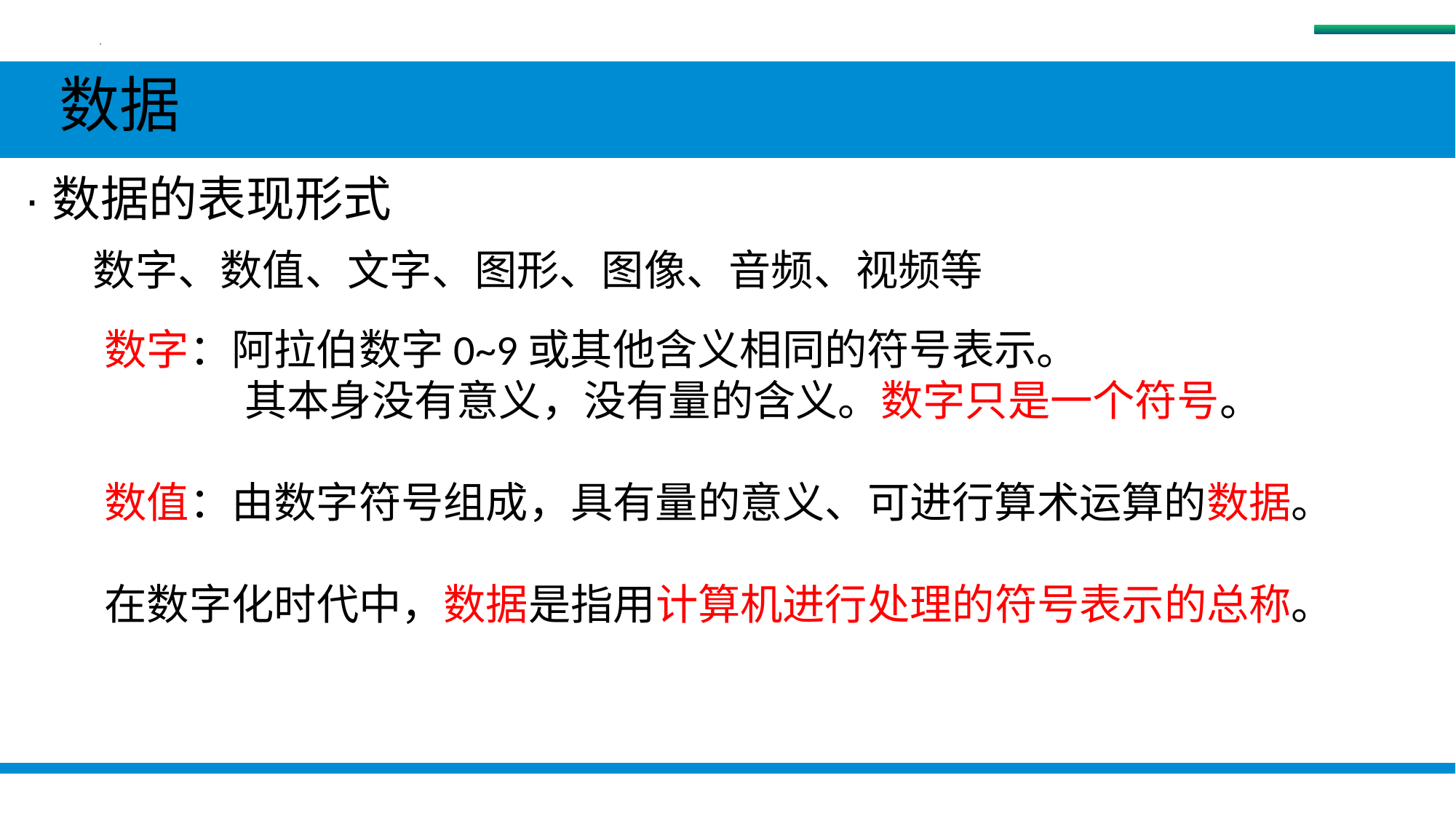

数据

  数据
 ·数据的表现形式
数字、数值、文字、图形、图像、音频、视频等
数字：阿拉伯数字0~9或其他含义相同的符号表示。
           其本身没有意义，没有量的含义。数字只是一个符号。

数值：由数字符号组成，具有量的意义、可进行算术运算的数据。

在数字化时代中，数据是指用计算机进行处理的符号表示的总称。

#